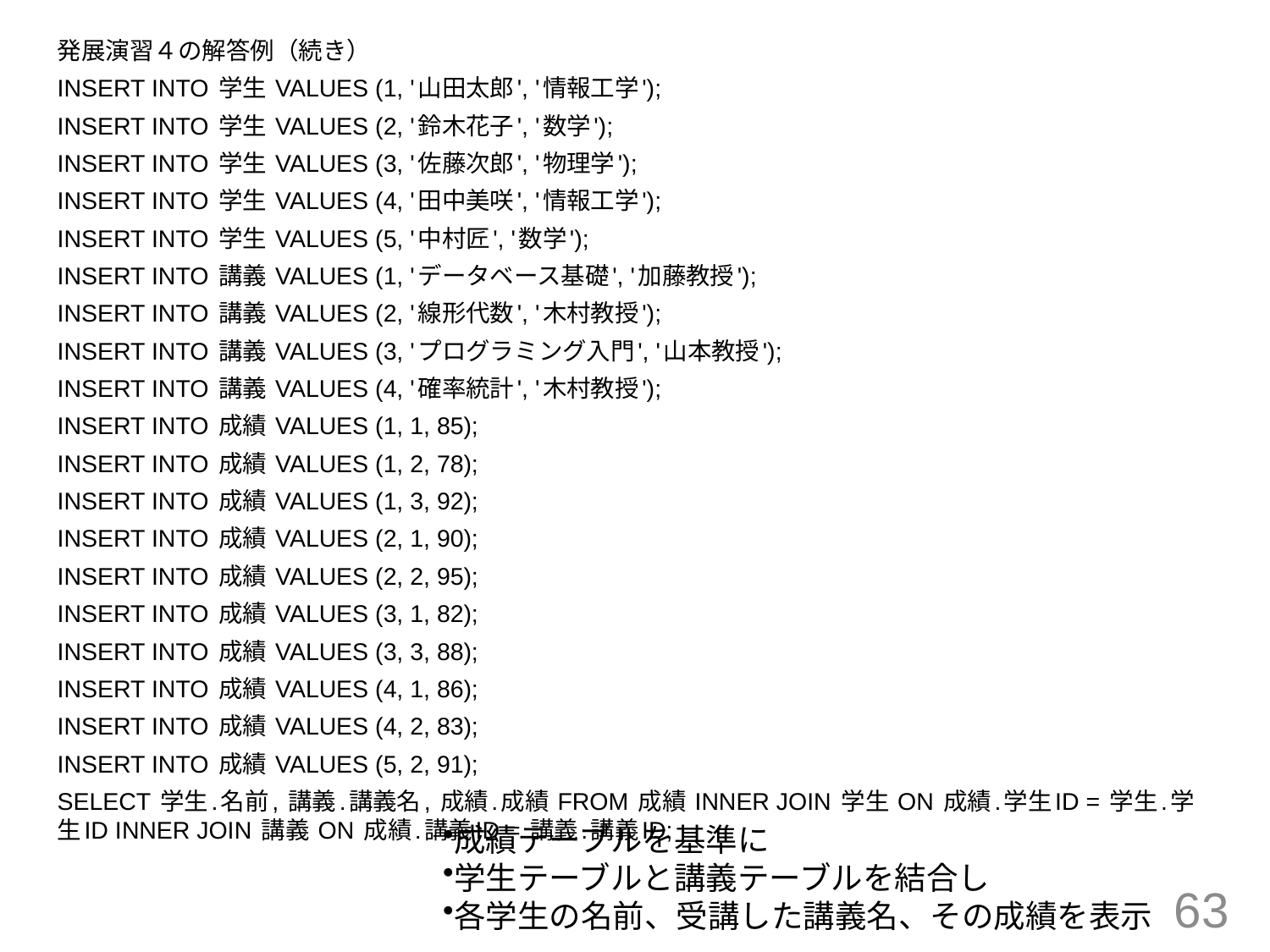

発展演習４の解答例（続き）
INSERT INTO 学生 VALUES (1, '山田太郎', '情報工学');
INSERT INTO 学生 VALUES (2, '鈴木花子', '数学');
INSERT INTO 学生 VALUES (3, '佐藤次郎', '物理学');
INSERT INTO 学生 VALUES (4, '田中美咲', '情報工学');
INSERT INTO 学生 VALUES (5, '中村匠', '数学');
INSERT INTO 講義 VALUES (1, 'データベース基礎', '加藤教授');
INSERT INTO 講義 VALUES (2, '線形代数', '木村教授');
INSERT INTO 講義 VALUES (3, 'プログラミング入門', '山本教授');
INSERT INTO 講義 VALUES (4, '確率統計', '木村教授');
INSERT INTO 成績 VALUES (1, 1, 85);
INSERT INTO 成績 VALUES (1, 2, 78);
INSERT INTO 成績 VALUES (1, 3, 92);
INSERT INTO 成績 VALUES (2, 1, 90);
INSERT INTO 成績 VALUES (2, 2, 95);
INSERT INTO 成績 VALUES (3, 1, 82);
INSERT INTO 成績 VALUES (3, 3, 88);
INSERT INTO 成績 VALUES (4, 1, 86);
INSERT INTO 成績 VALUES (4, 2, 83);
INSERT INTO 成績 VALUES (5, 2, 91);
SELECT 学生.名前, 講義.講義名, 成績.成績 FROM 成績 INNER JOIN 学生 ON 成績.学生ID = 学生.学生ID INNER JOIN 講義 ON 成績.講義ID = 講義.講義ID;

成績テーブルを基準に
学生テーブルと講義テーブルを結合し
各学生の名前、受講した講義名、その成績を表示
63